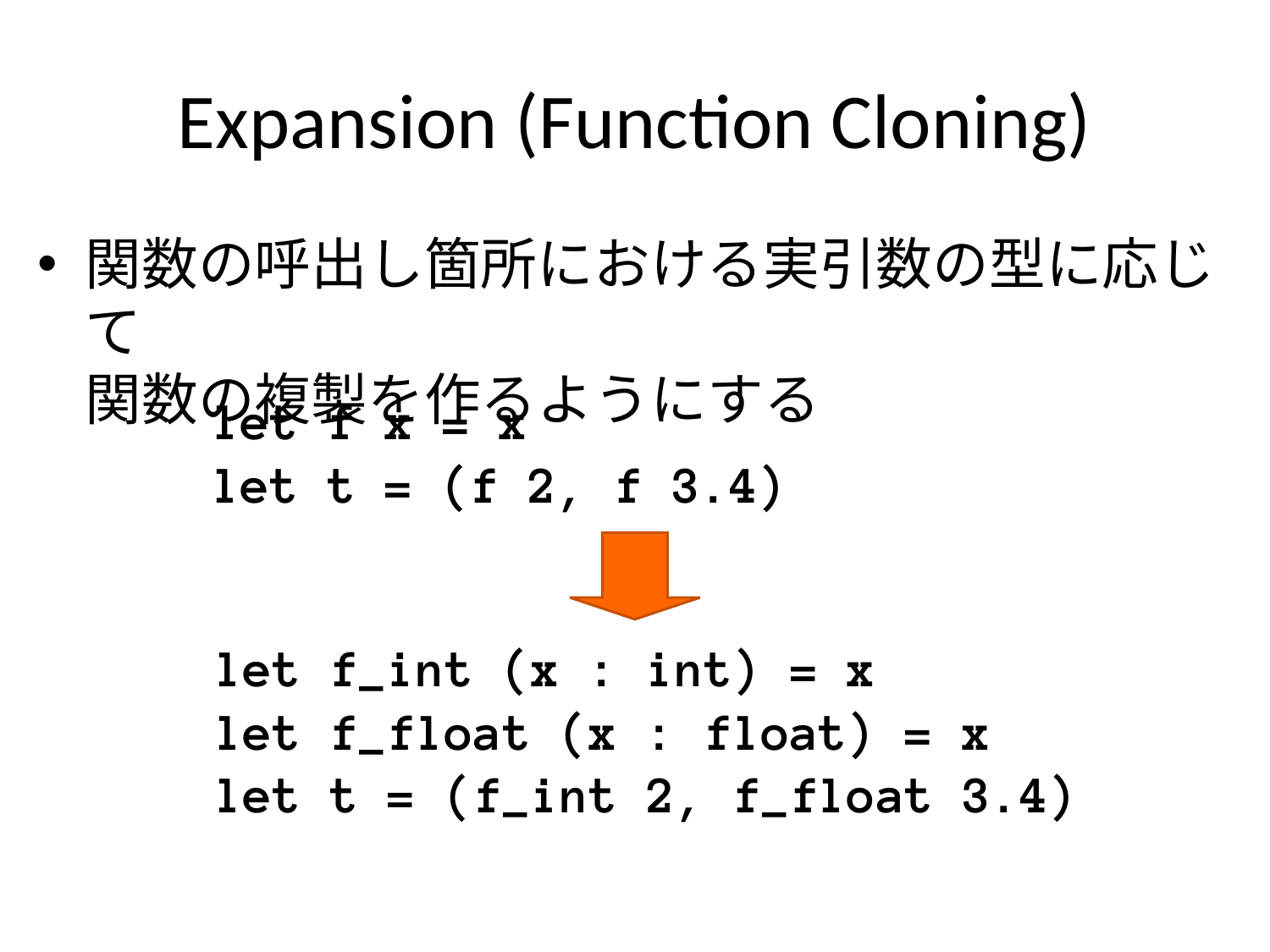

# Expansion (Function Cloning)
関数の呼出し箇所における実引数の型に応じて
関数の複製を作るようにする
let f x = x
let t = (f 2, f 3.4)

let f_int (x : int) = x
let f_float (x : float) = x
let t = (f_int 2, f_float 3.4)